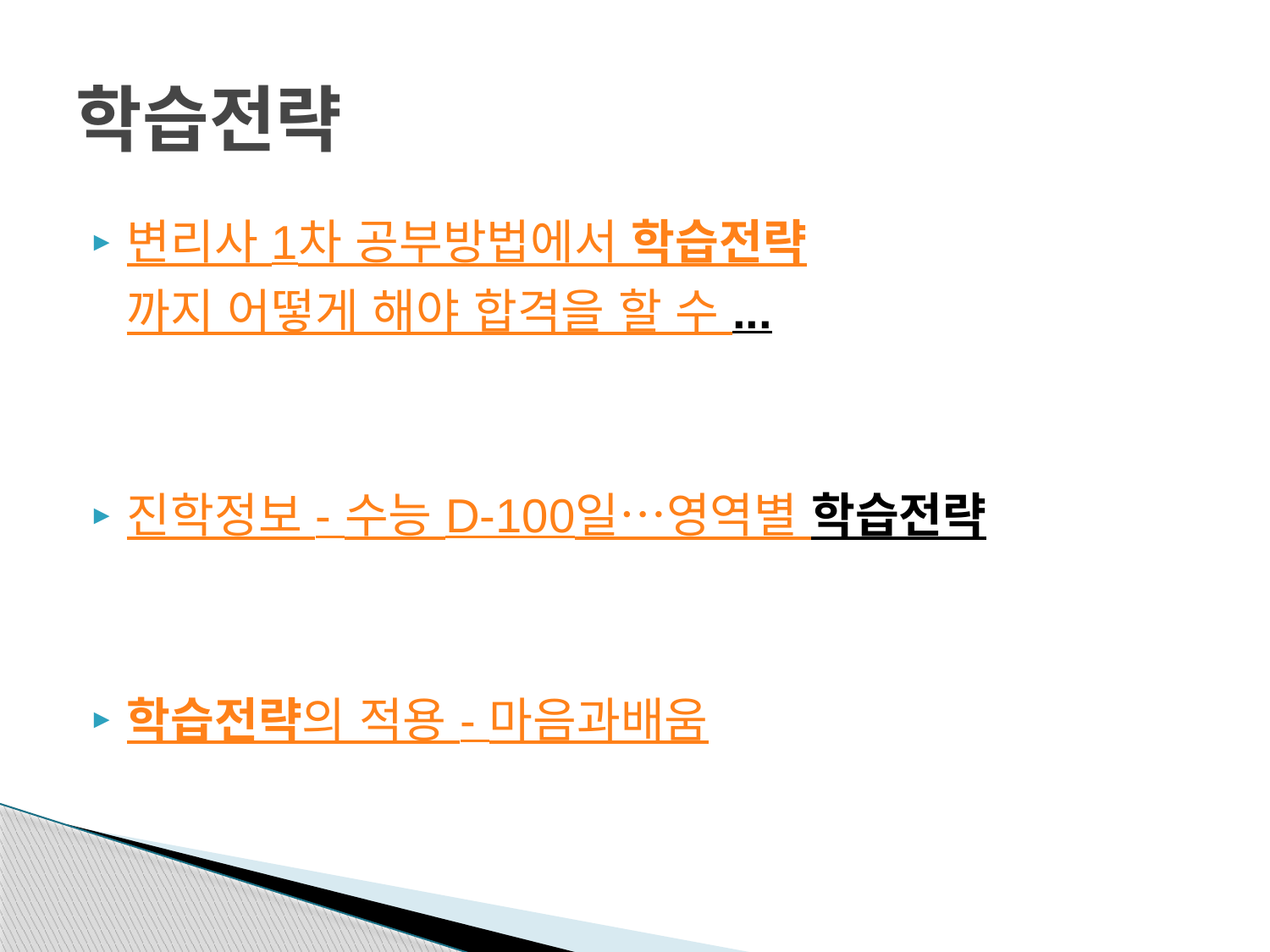

# 학습전략
변리사 1차 공부방법에서 학습전략까지 어떻게 해야 합격을 할 수 ...

진학정보 - 수능 D-100일…영역별 학습전략

학습전략의 적용 - 마음과배움